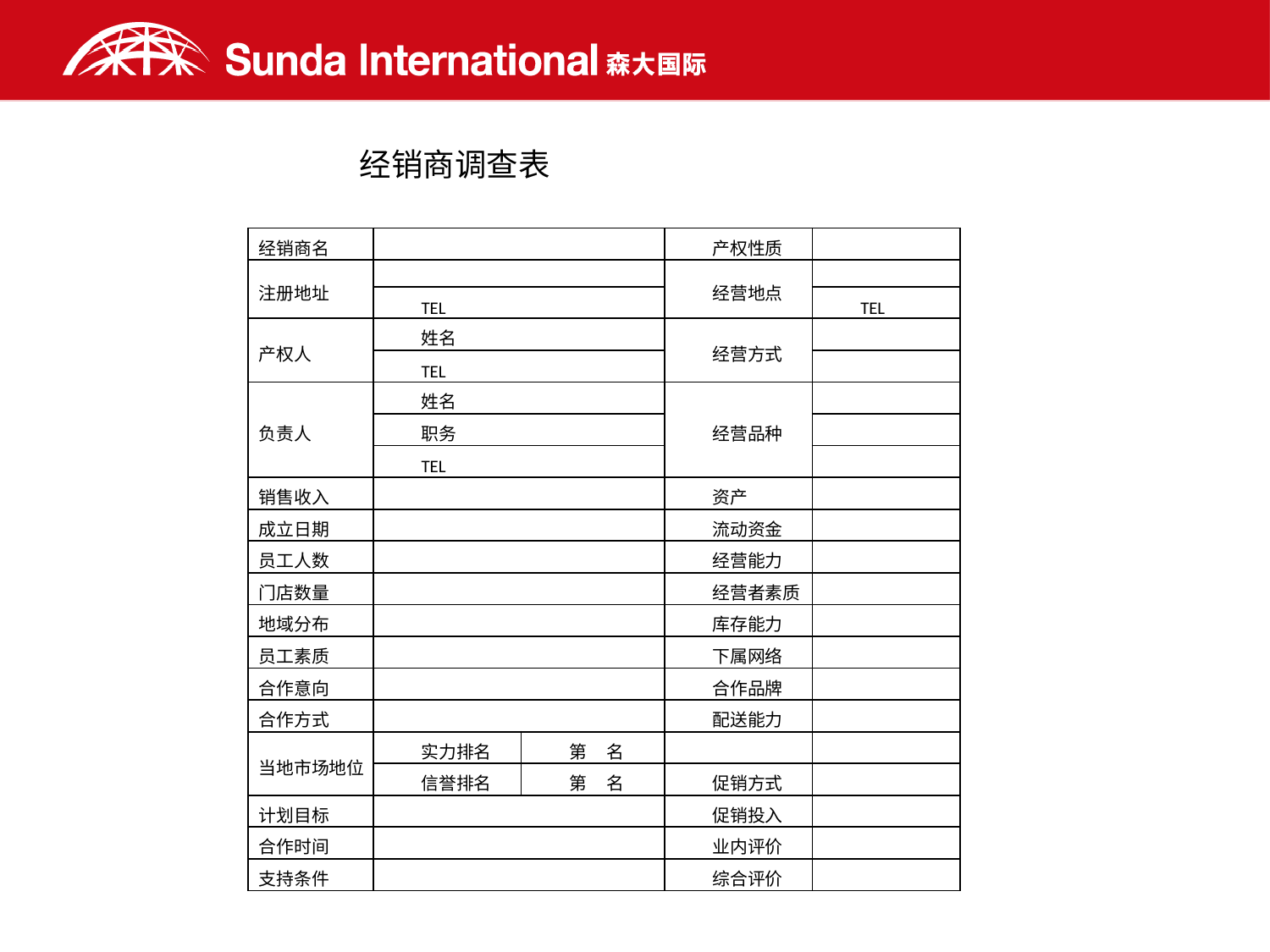

经销商调查表
| 经销商名 |  |  | 产权性质 |  |
| --- | --- | --- | --- | --- |
| 注册地址 |  |  | 经营地点 |  |
|  | TEL |  |  | TEL |
| 产权人 | 姓名 |  | 经营方式 |  |
|  | TEL |  |  |  |
| 负责人 | 姓名 |  | 经营品种 |  |
|  | 职务 |  |  |  |
|  | TEL |  |  |  |
| 销售收入 |  |  | 资产 |  |
| 成立日期 |  |  | 流动资金 |  |
| 员工人数 |  |  | 经营能力 |  |
| 门店数量 |  |  | 经营者素质 |  |
| 地域分布 |  |  | 库存能力 |  |
| 员工素质 |  |  | 下属网络 |  |
| 合作意向 |  |  | 合作品牌 |  |
| 合作方式 |  |  | 配送能力 |  |
| 当地市场地位 | 实力排名 | 第 名 |  |  |
|  | 信誉排名 | 第 名 | 促销方式 |  |
| 计划目标 |  |  | 促销投入 |  |
| 合作时间 |  |  | 业内评价 |  |
| 支持条件 |  |  | 综合评价 |  |